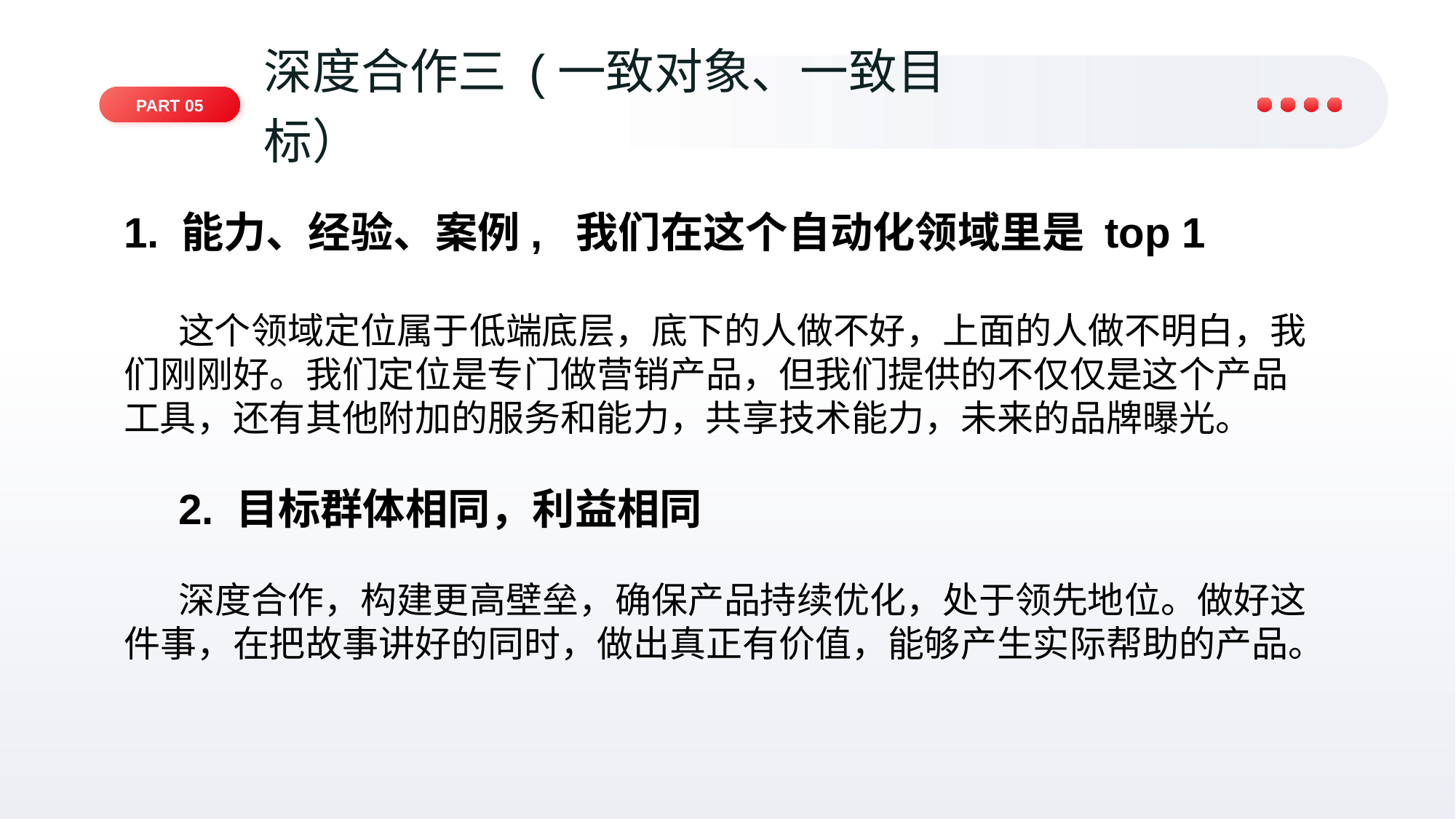

04

深度合作三 (一致对象、一致目标）

Part 05

1. 能力、经验、案例,  我们在这个自动化领域里是 top 1

这个领域定位属于低端底层，底下的人做不好，上面的人做不明白，我们刚刚好。我们定位是专门做营销产品，但我们提供的不仅仅是这个产品工具，还有其他附加的服务和能力，共享技术能力，未来的品牌曝光。

2. 目标群体相同，利益相同

深度合作，构建更高壁垒，确保产品持续优化，处于领先地位。做好这件事，在把故事讲好的同时，做出真正有价值，能够产生实际帮助的产品。